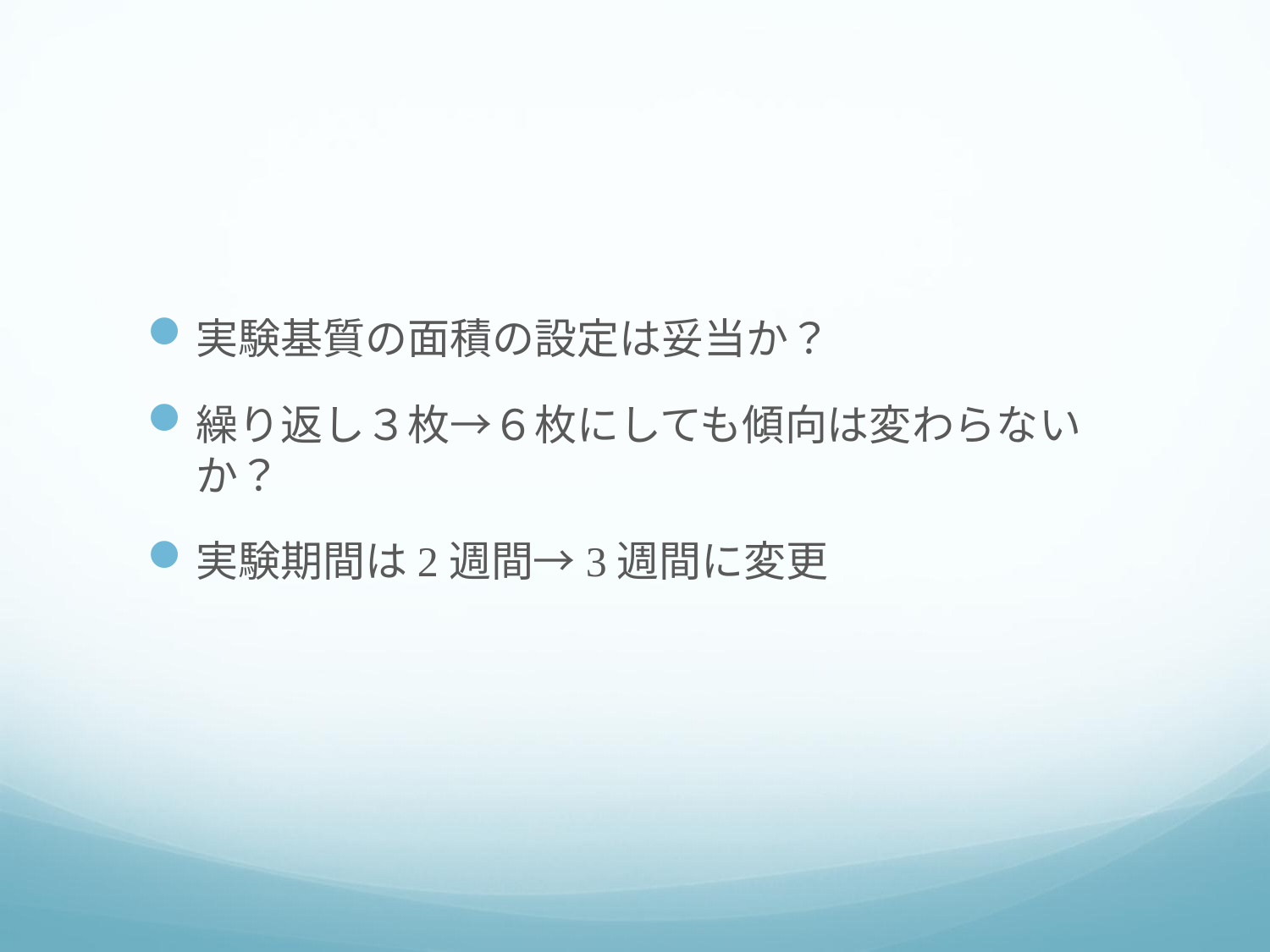

#
実験基質の面積の設定は妥当か？
繰り返し３枚→６枚にしても傾向は変わらないか？
実験期間は2週間→3週間に変更